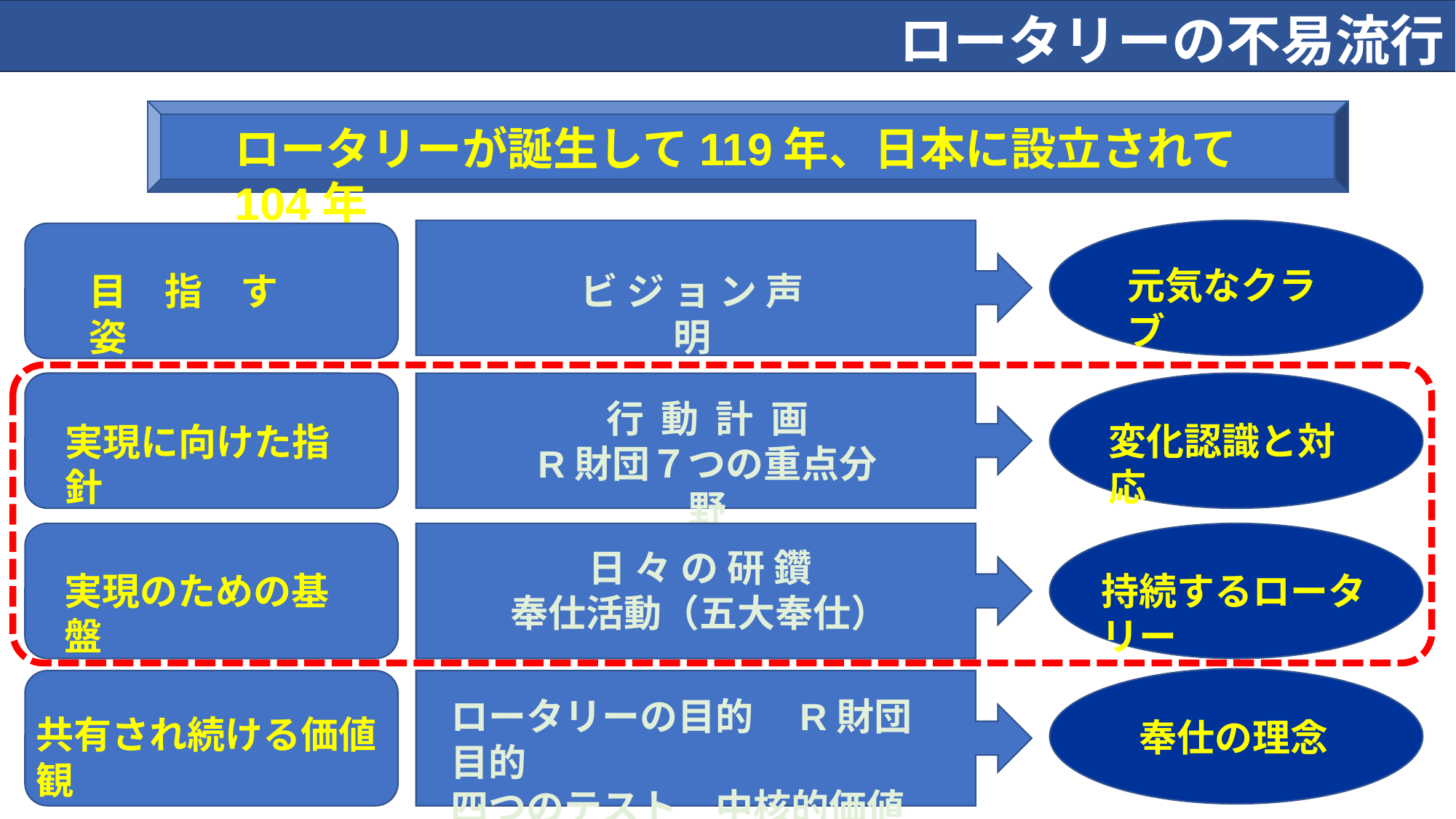

ロータリーの不易流行

ロータリーが誕生して119年、日本に設立されて104年

元気なクラブ

変化認識と対応

持続するロータリー

奉仕の理念

目　指　す　姿
ビ ジ ョ ン 声 明

行  動  計  画
R財団７つの重点分野
実現に向けた指針

日 々 の 研 鑽
奉仕活動（五大奉仕）
実現のための基盤

ロータリーの目的　R財団目的
四つのテスト　中核的価値観
共有され続ける価値観